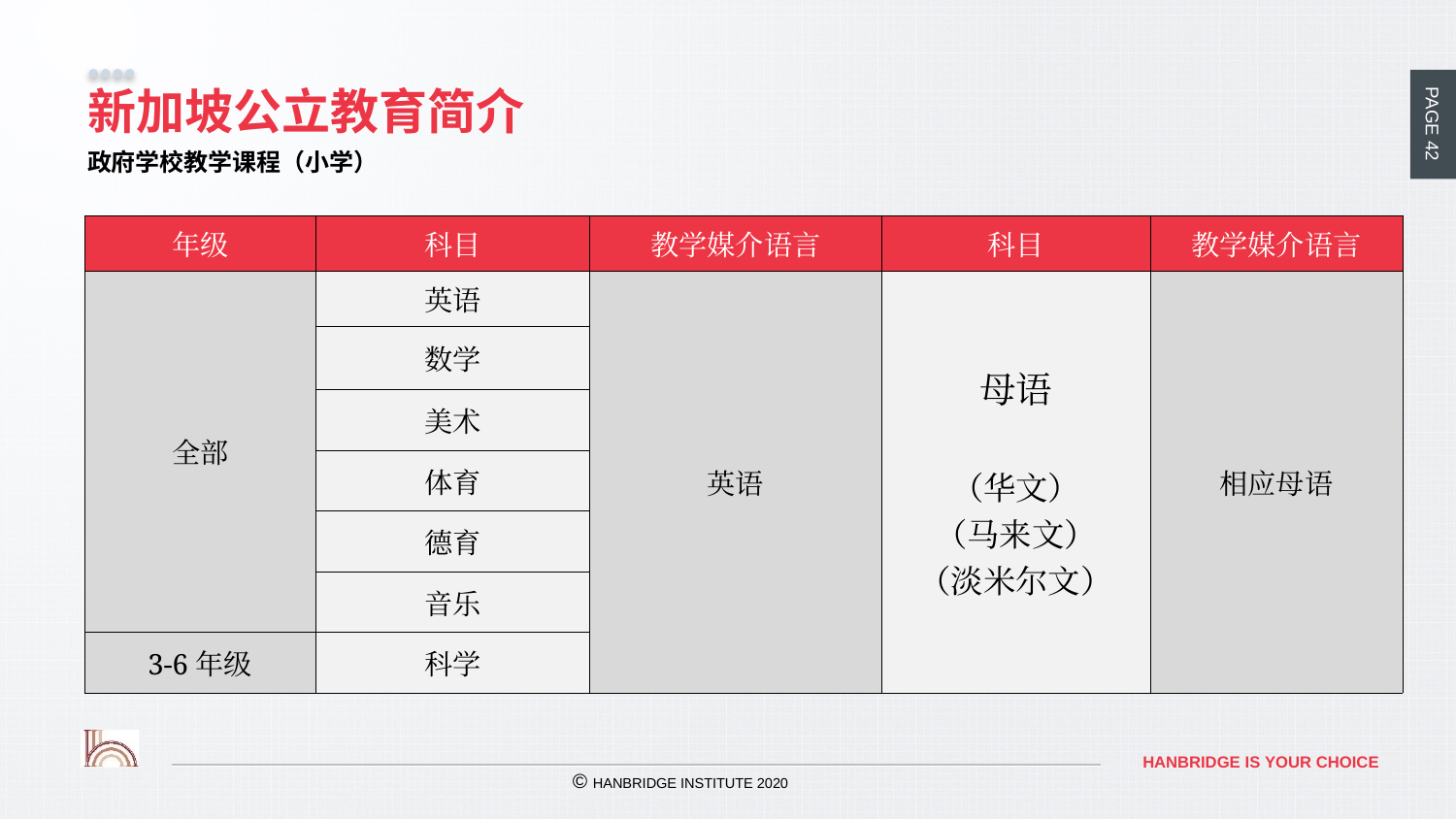

# 新加坡公立教育简介
政府学校教学课程（小学）

| 年级 | 科目 | 教学媒介语言 | 科目 | 教学媒介语言 |
| --- | --- | --- | --- | --- |
| 全部 | 英语 | 英语 | 母语 （华文） （马来文） （淡米尔文） | 相应母语 |
|  | 数学 |  |  |  |
|  | 美术 |  |  |  |
|  | 体育 |  |  |  |
|  | 德育 |  |  |  |
|  | 音乐 |  |  |  |
| 3-6年级 | 科学 |  |  |  |